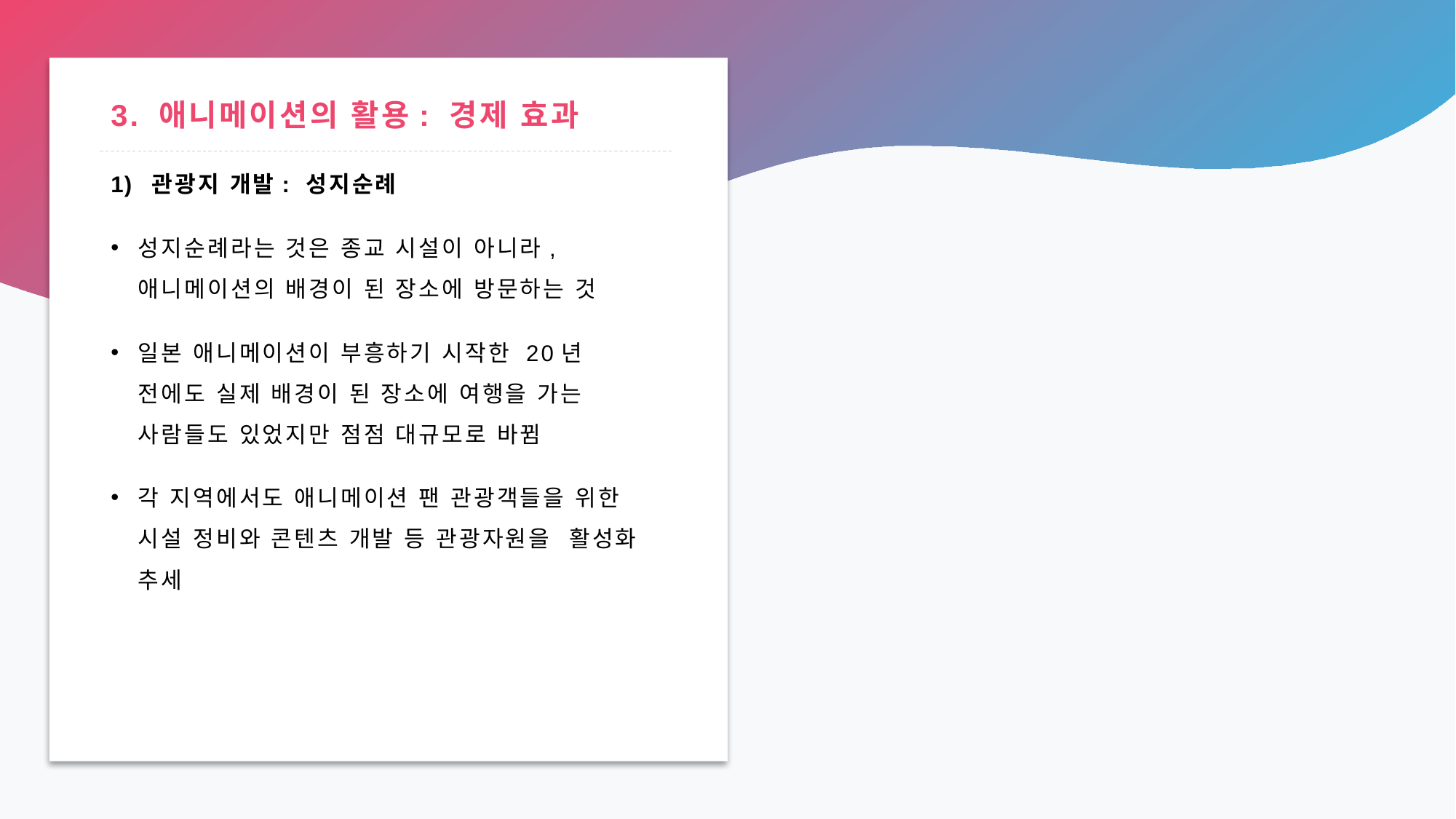

# 3. 애니메이션의 활용: 경제 효과
관광지 개발: 성지순례
성지순례라는 것은 종교 시설이 아니라, 애니메이션의 배경이 된 장소에 방문하는 것
일본 애니메이션이 부흥하기 시작한 20년 전에도 실제 배경이 된 장소에 여행을 가는    사람들도 있었지만 점점 대규모로 바뀜
각 지역에서도 애니메이션 팬 관광객들을 위한 시설 정비와 콘텐츠 개발 등 관광자원을  활성화 추세